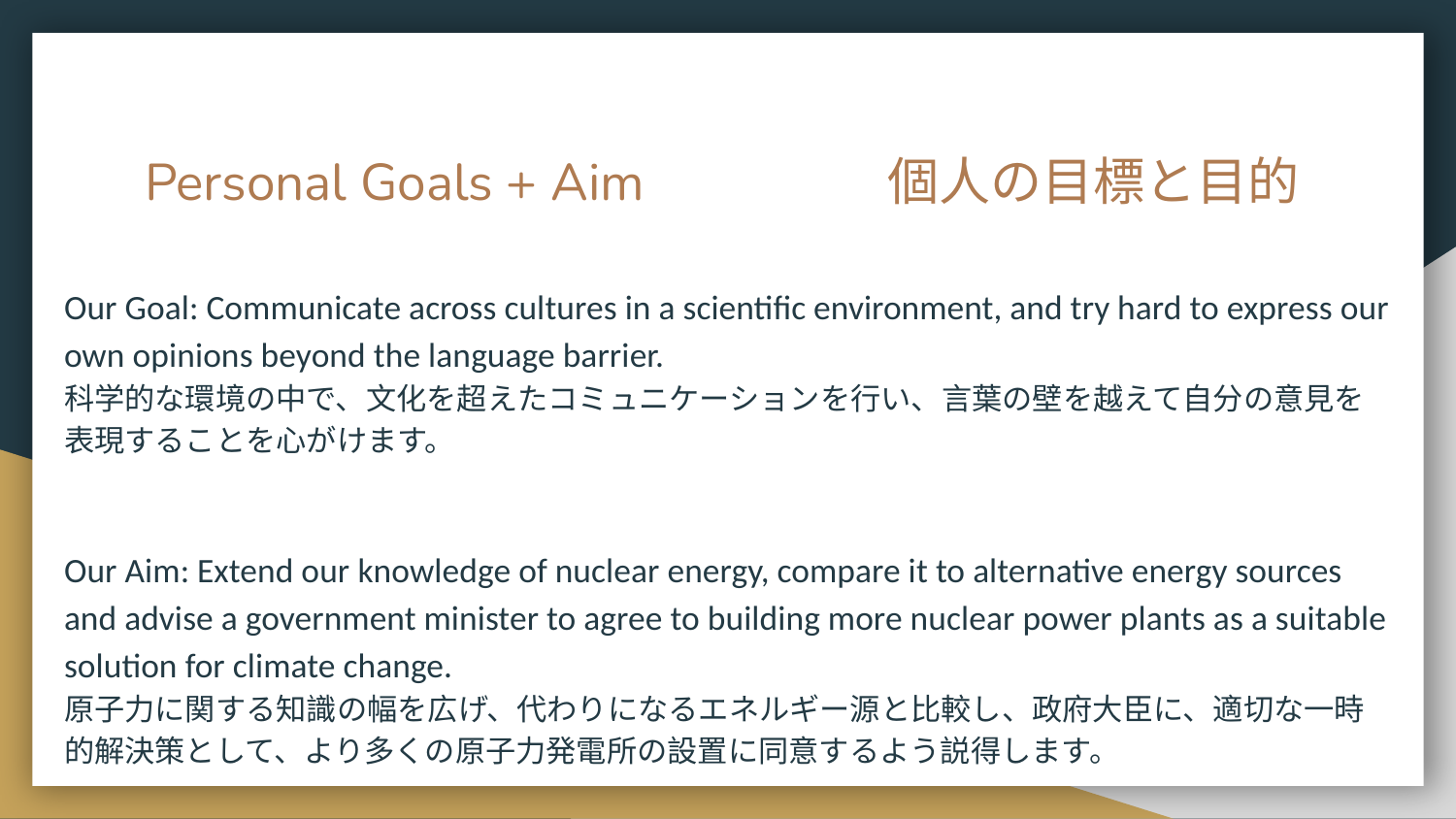

# Personal Goals + Aim		個人の目標と目的
Our Goal: Communicate across cultures in a scientific environment, and try hard to express our own opinions beyond the language barrier.
科学的な環境の中で、文化を超えたコミュニケーションを行い、言葉の壁を越えて自分の意見を表現することを心がけます。

Our Aim: Extend our knowledge of nuclear energy, compare it to alternative energy sources and advise a government minister to agree to building more nuclear power plants as a suitable solution for climate change.
原子力に関する知識の幅を広げ、代わりになるエネルギー源と比較し、政府大臣に、適切な一時的解決策として、より多くの原子力発電所の設置に同意するよう説得します。